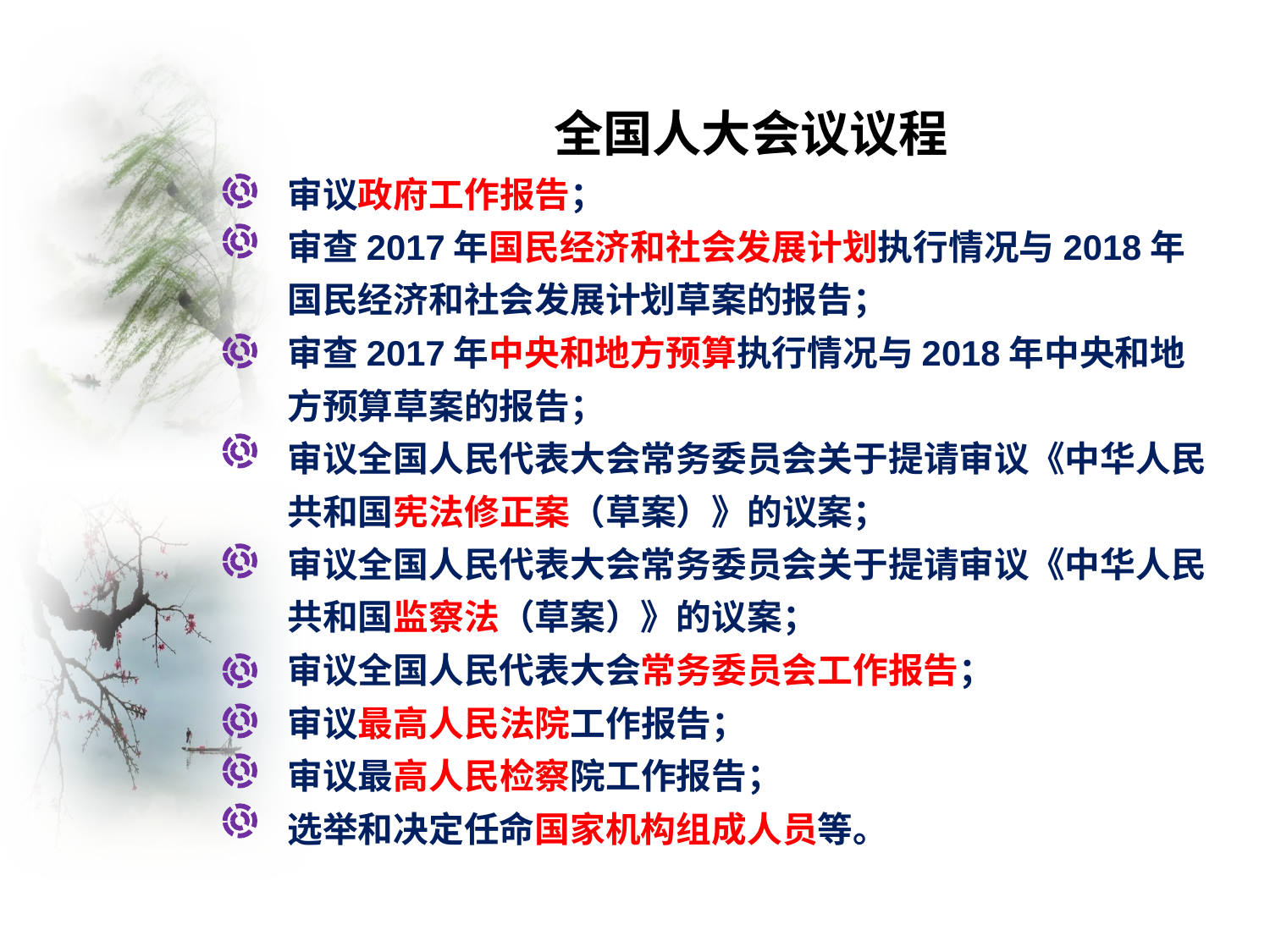

全国人大会议议程
审议政府工作报告；
审查2017年国民经济和社会发展计划执行情况与2018年国民经济和社会发展计划草案的报告；
审查2017年中央和地方预算执行情况与2018年中央和地方预算草案的报告；
审议全国人民代表大会常务委员会关于提请审议《中华人民共和国宪法修正案（草案）》的议案；
审议全国人民代表大会常务委员会关于提请审议《中华人民共和国监察法（草案）》的议案；
审议全国人民代表大会常务委员会工作报告；
审议最高人民法院工作报告；
审议最高人民检察院工作报告；
选举和决定任命国家机构组成人员等。